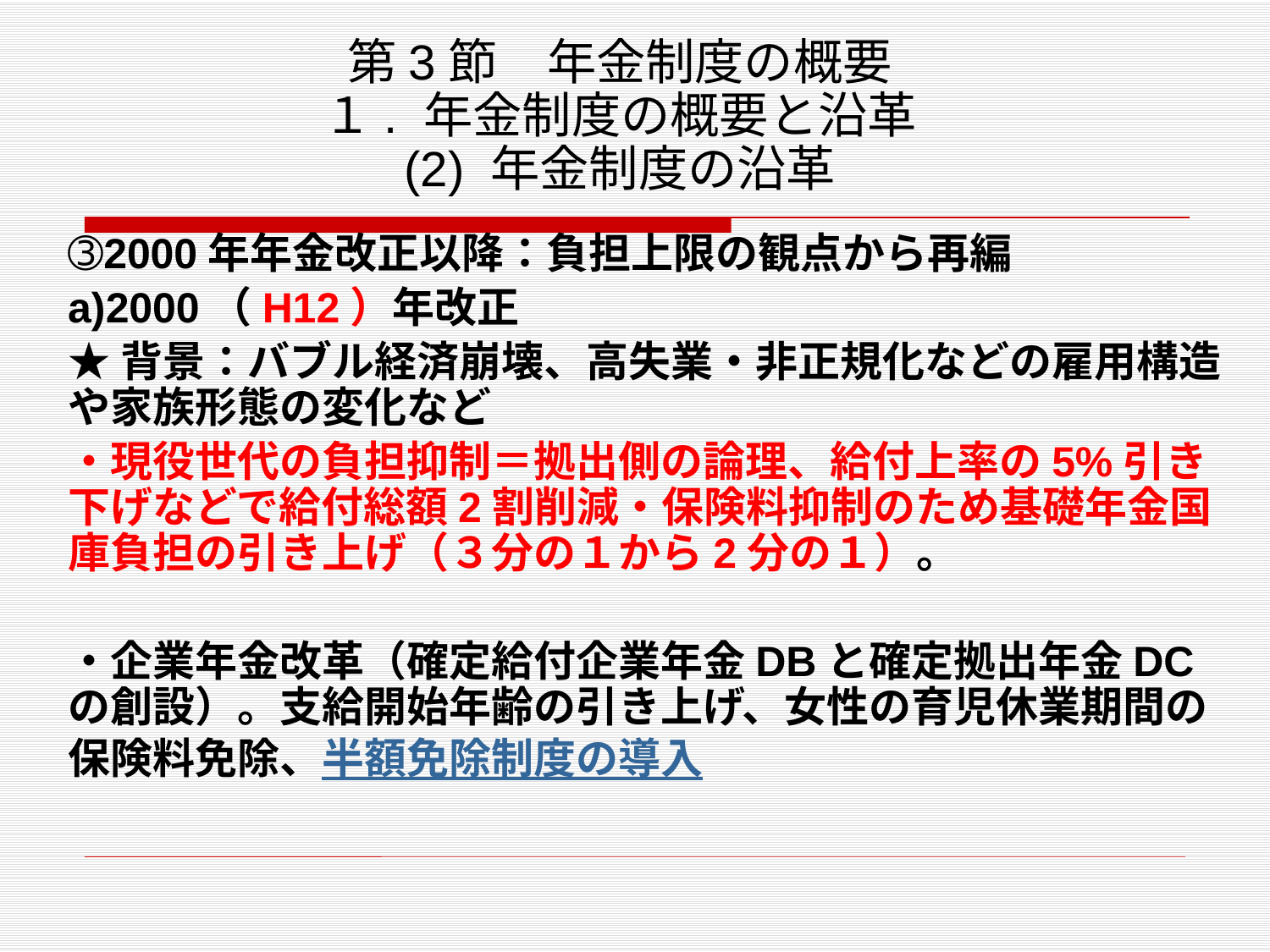

# 第3節　年金制度の概要 １. 年金制度の概要と沿革 (2) 年金制度の沿革
➂2000年年金改正以降：負担上限の観点から再編
a)2000（H12）年改正
★背景：バブル経済崩壊、高失業・非正規化などの雇用構造や家族形態の変化など
・現役世代の負担抑制＝拠出側の論理、給付上率の5%引き下げなどで給付総額2割削減・保険料抑制のため基礎年金国庫負担の引き上げ（３分の１から2分の１）。

・企業年金改革（確定給付企業年金DBと確定拠出年金DCの創設）。支給開始年齢の引き上げ、女性の育児休業期間の保険料免除、半額免除制度の導入